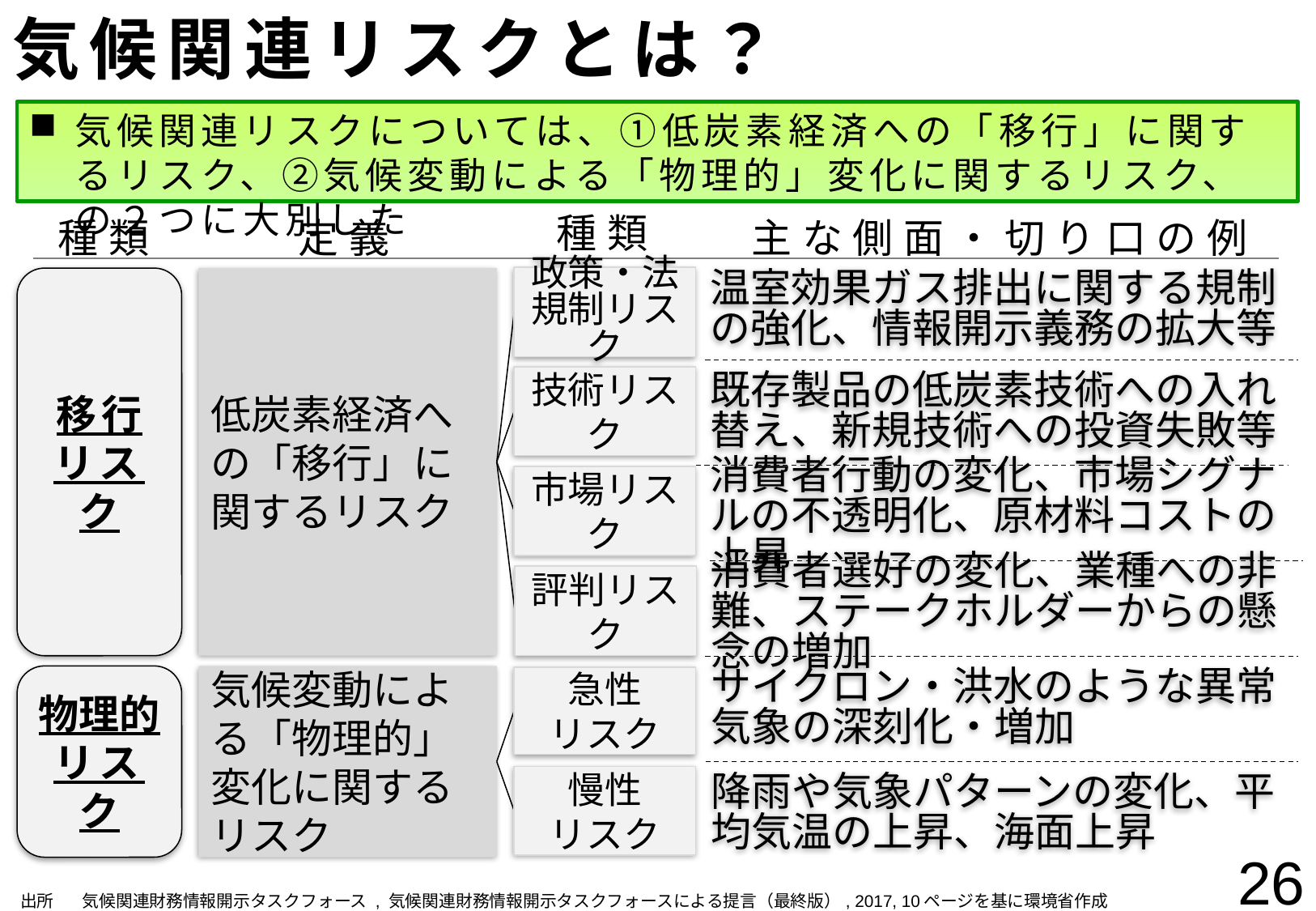

# 気候関連リスクとは？
気候関連リスクについては、①低炭素経済への「移行」に関するリスク、②気候変動による「物理的」変化に関するリスク、の２つに大別した

種類
種類
定義
主な側面・切り口の例
政策・法規制リスク
温室効果ガス排出に関する規制の強化、情報開示義務の拡大等
既存製品の低炭素技術への入れ替え、新規技術への投資失敗等
消費者行動の変化、市場シグナルの不透明化、原材料コストの上昇
消費者選好の変化、業種への非難、ステークホルダーからの懸念の増加
サイクロン・洪水のような異常気象の深刻化・増加
降雨や気象パターンの変化、平均気温の上昇、海面上昇
移行
リスク
低炭素経済への「移行」に関するリスク
技術リスク
市場リスク
評判リスク
気候変動による「物理的」変化に関するリスク
物理的
リスク
急性
リスク
慢性
リスク
26
| 出所 | 気候関連財務情報開示タスクフォース , 気候関連財務情報開示タスクフォースによる提言（最終版）, 2017, 10ページを基に環境省作成 |
| --- | --- |